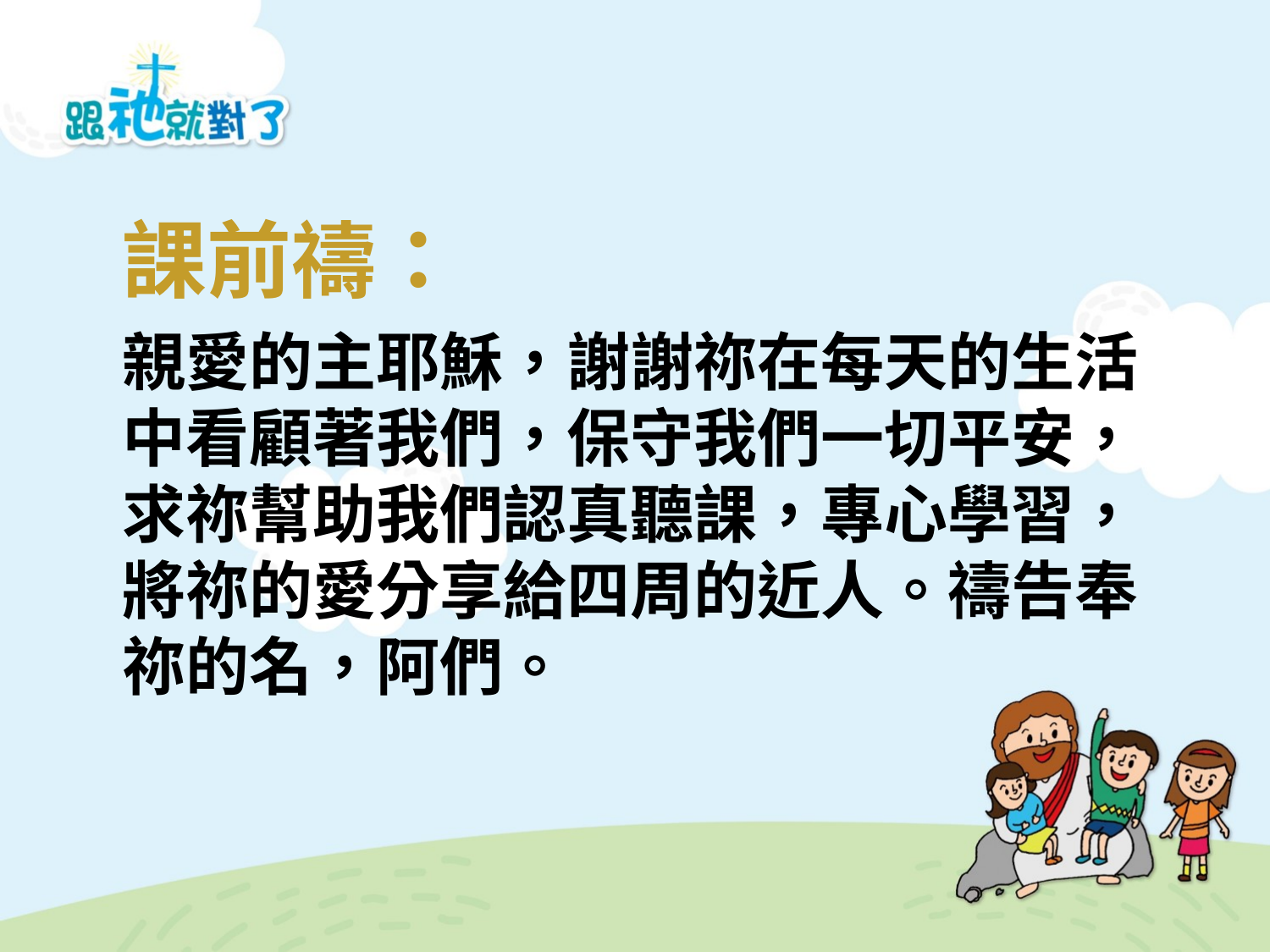

課前禱：
親愛的主耶穌，謝謝祢在每天的生活中看顧著我們，保守我們一切平安，求祢幫助我們認真聽課，專心學習，將祢的愛分享給四周的近人。禱告奉祢的名，阿們。